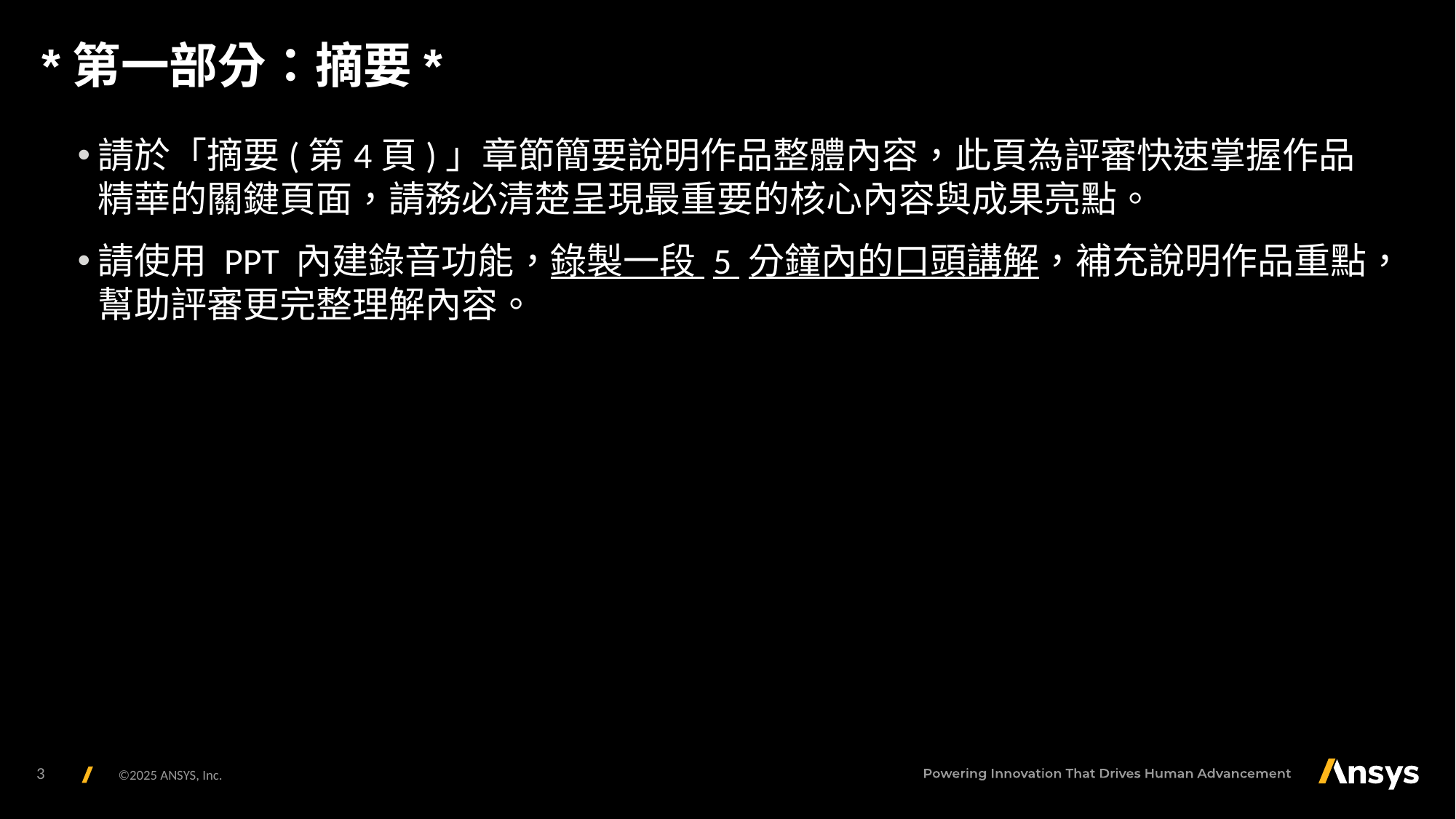

# *第一部分：摘要*
請於「摘要(第4頁)」章節簡要說明作品整體內容，此頁為評審快速掌握作品精華的關鍵頁面，請務必清楚呈現最重要的核心內容與成果亮點。
請使用 PPT 內建錄音功能，錄製一段 5 分鐘內的口頭講解，補充說明作品重點，幫助評審更完整理解內容。